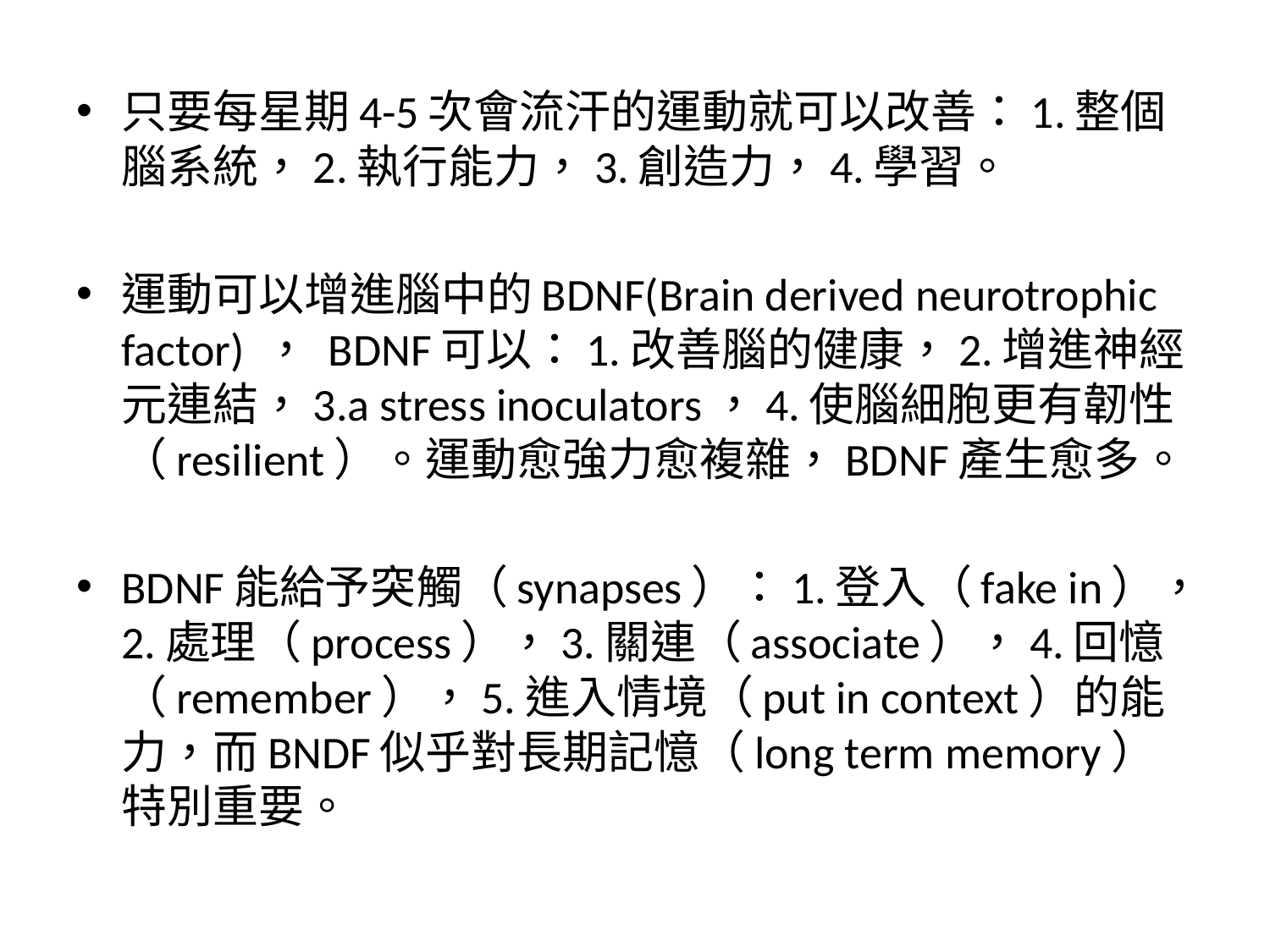

只要每星期4-5次會流汗的運動就可以改善：1.整個腦系統，2.執行能力，3.創造力，4.學習。

運動可以增進腦中的BDNF(Brain derived neurotrophic factor) ， BDNF可以：1.改善腦的健康，2.增進神經元連結，3.a stress inoculators，4.使腦細胞更有韌性（resilient）。運動愈強力愈複雜，BDNF產生愈多。

BDNF能給予突觸（synapses）：1.登入（fake in），2.處理（process），3.關連（associate），4.回憶（remember），5.進入情境（put in context）的能力，而BNDF似乎對長期記憶（long term memory）特別重要。